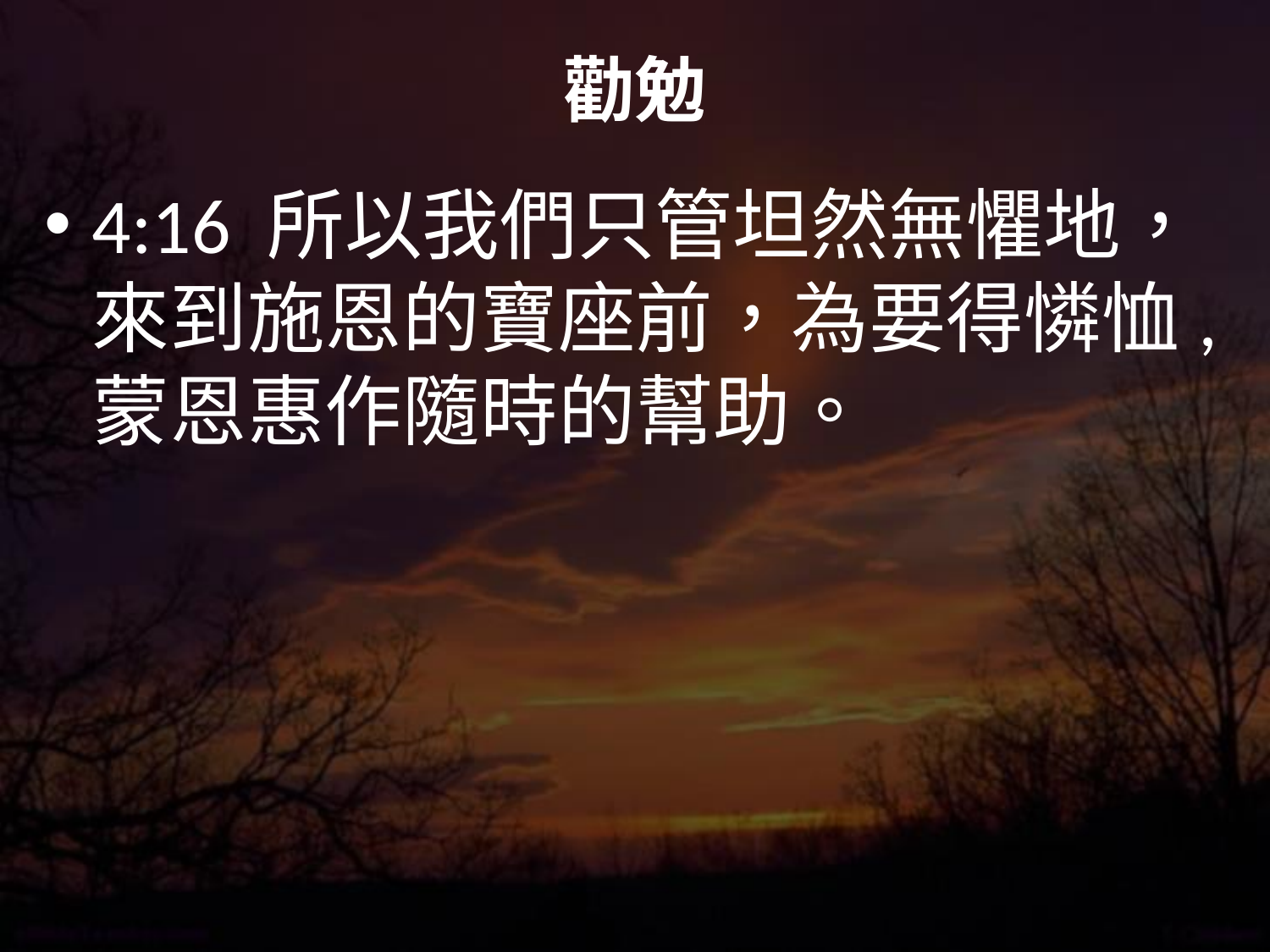

# 勸勉
4:16 所以我們只管坦然無懼地，來到施恩的寶座前，為要得憐恤,蒙恩惠作隨時的幫助。